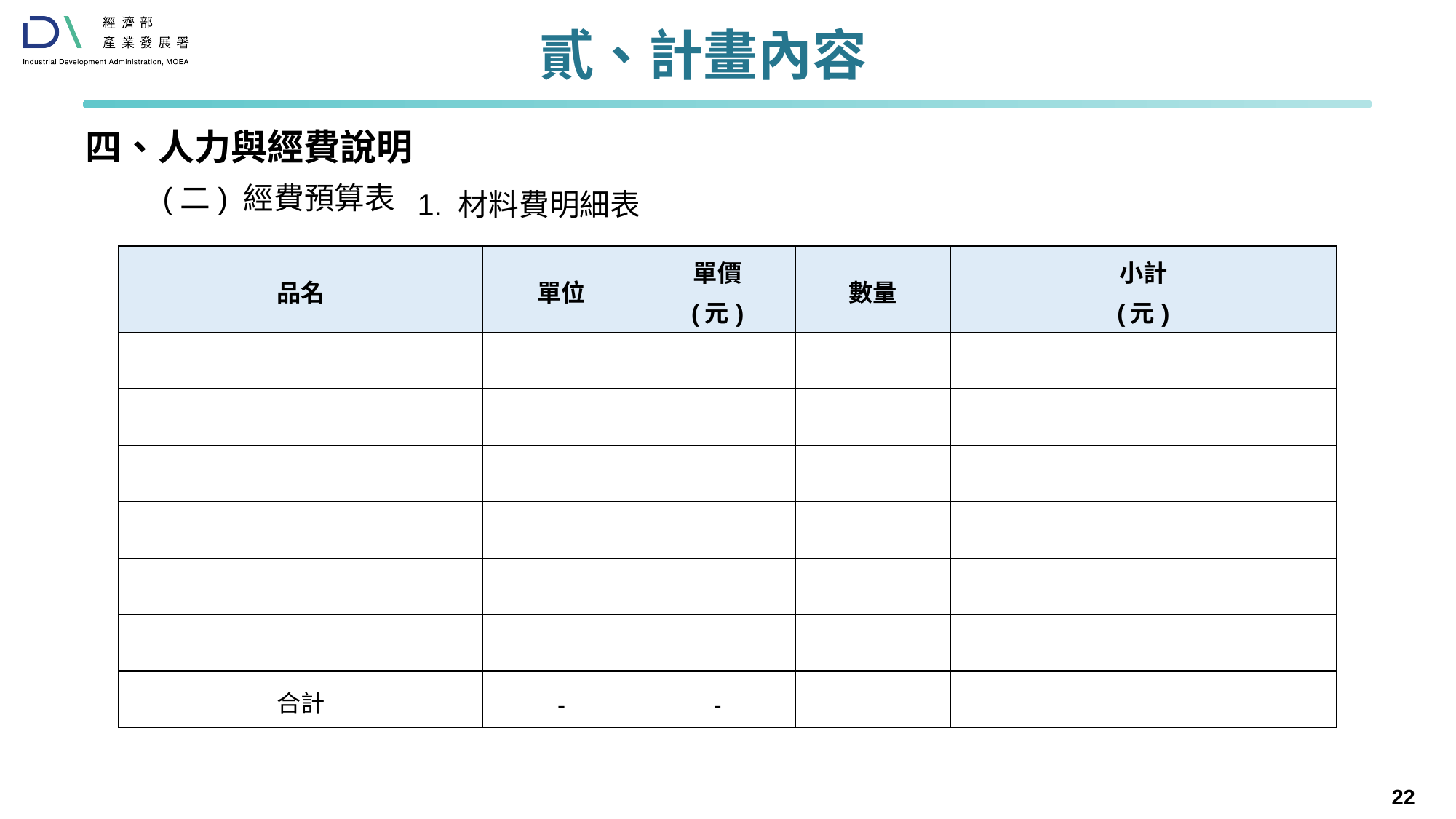

# 貳、計畫內容
四、人力與經費說明
1. 材料費明細表
(二) 經費預算表
| 品名 | 單位 | 單價 (元) | 數量 | 小計 (元) |
| --- | --- | --- | --- | --- |
|  |  |  |  |  |
|  |  |  |  |  |
|  |  |  |  |  |
|  |  |  |  |  |
|  |  |  |  |  |
|  |  |  |  |  |
| 合計 | - | - |  |  |
22